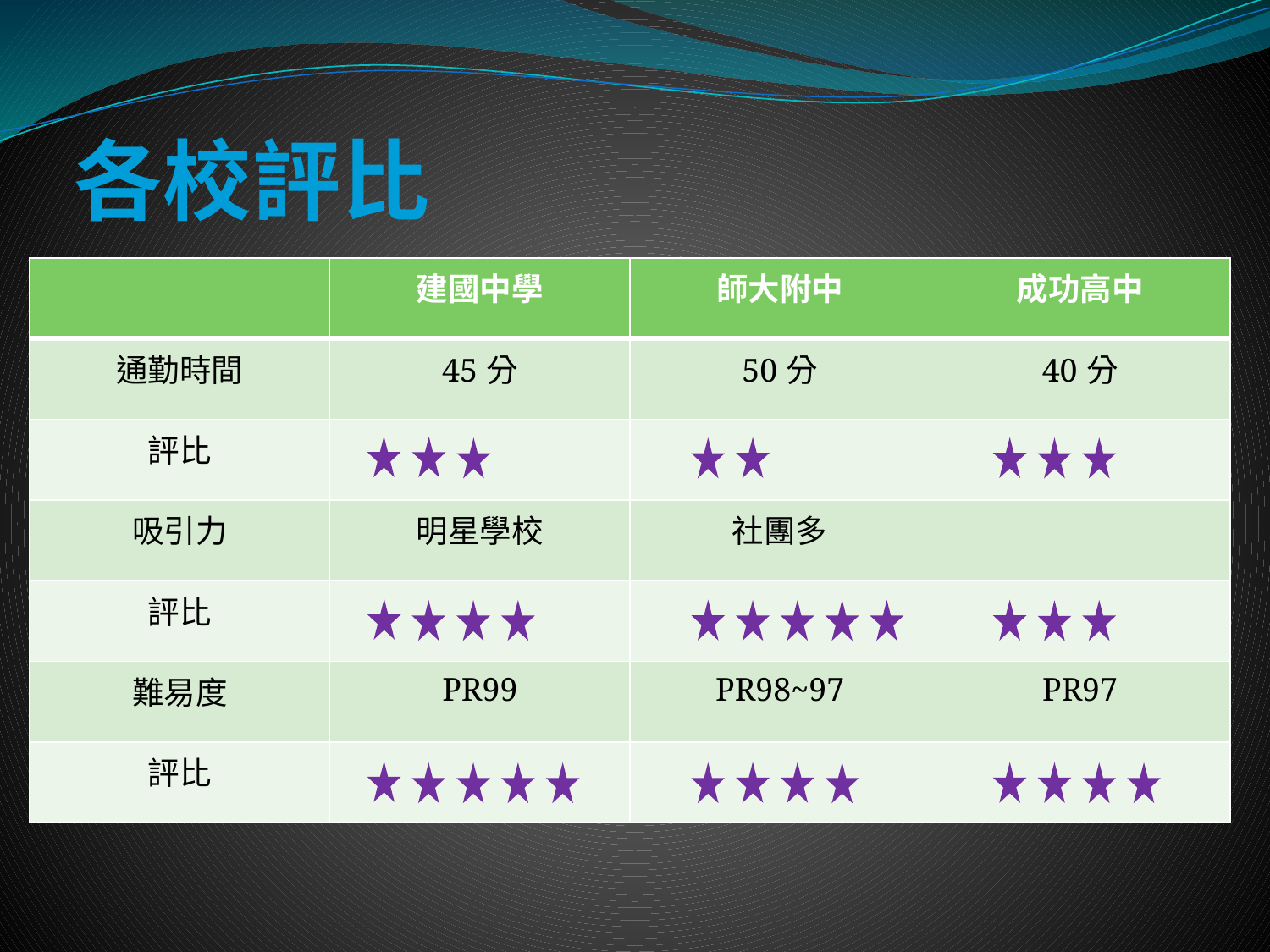

各校評比
|  | 建國中學 | 師大附中 | 成功高中 |
| --- | --- | --- | --- |
| 通勤時間 | 45分 | 50分 | 40分 |
| 評比 |  |  |  |
| 吸引力 | 明星學校 | 社團多 |  |
| 評比 |  |  |  |
| 難易度 | PR99 | PR98~97 | PR97 |
| 評比 |  |  |  |